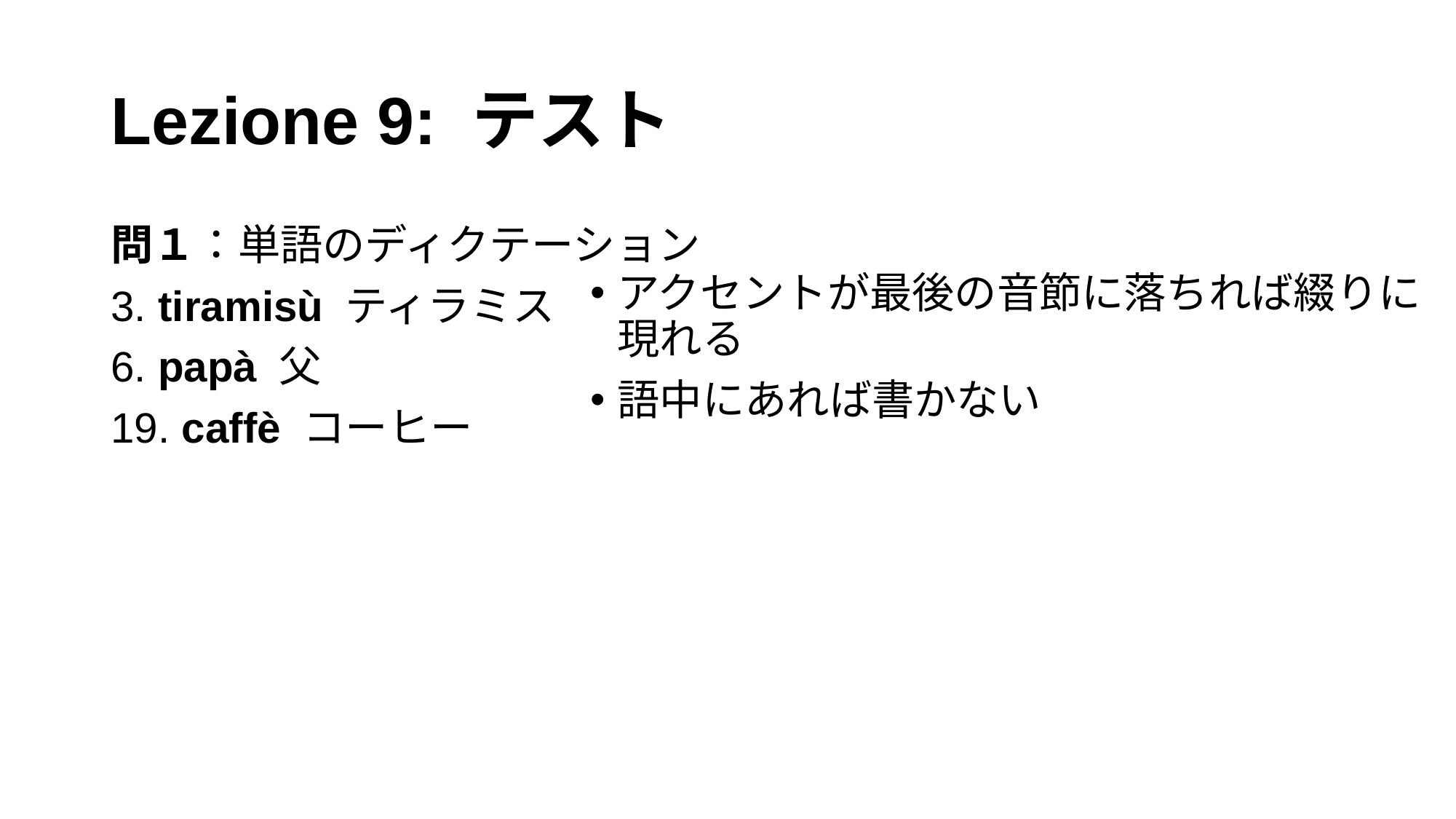

# Lezione 9: テスト
問１：単語のディクテーション
3. tiramisù ティラミス
6. papà 父
19. caffè コーヒー

アクセントが最後の音節に落ちれば綴りに現れる
語中にあれば書かない